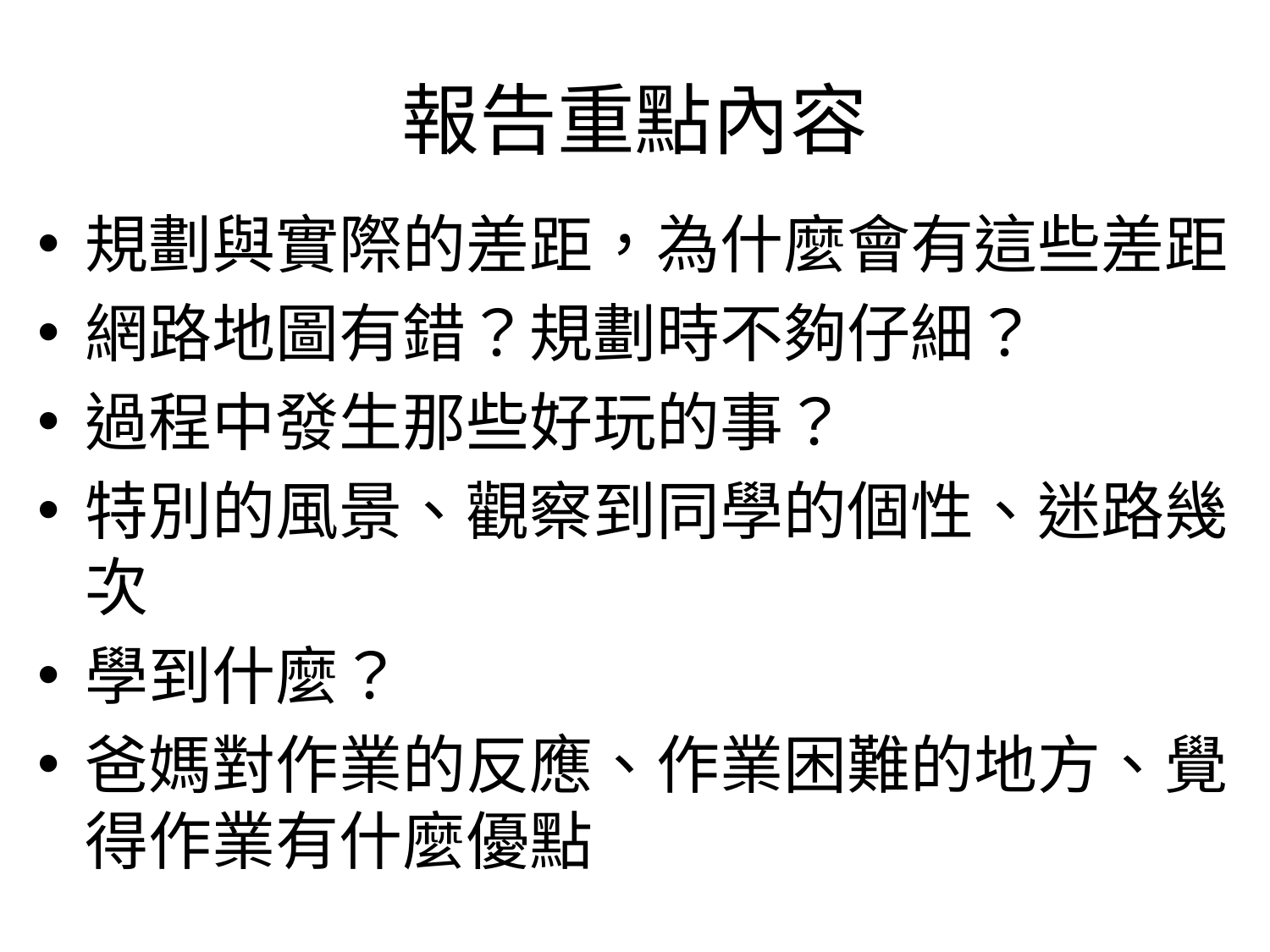

# 報告重點內容
規劃與實際的差距，為什麼會有這些差距
網路地圖有錯？規劃時不夠仔細？
過程中發生那些好玩的事？
特別的風景、觀察到同學的個性、迷路幾次
學到什麼？
爸媽對作業的反應、作業困難的地方、覺得作業有什麼優點